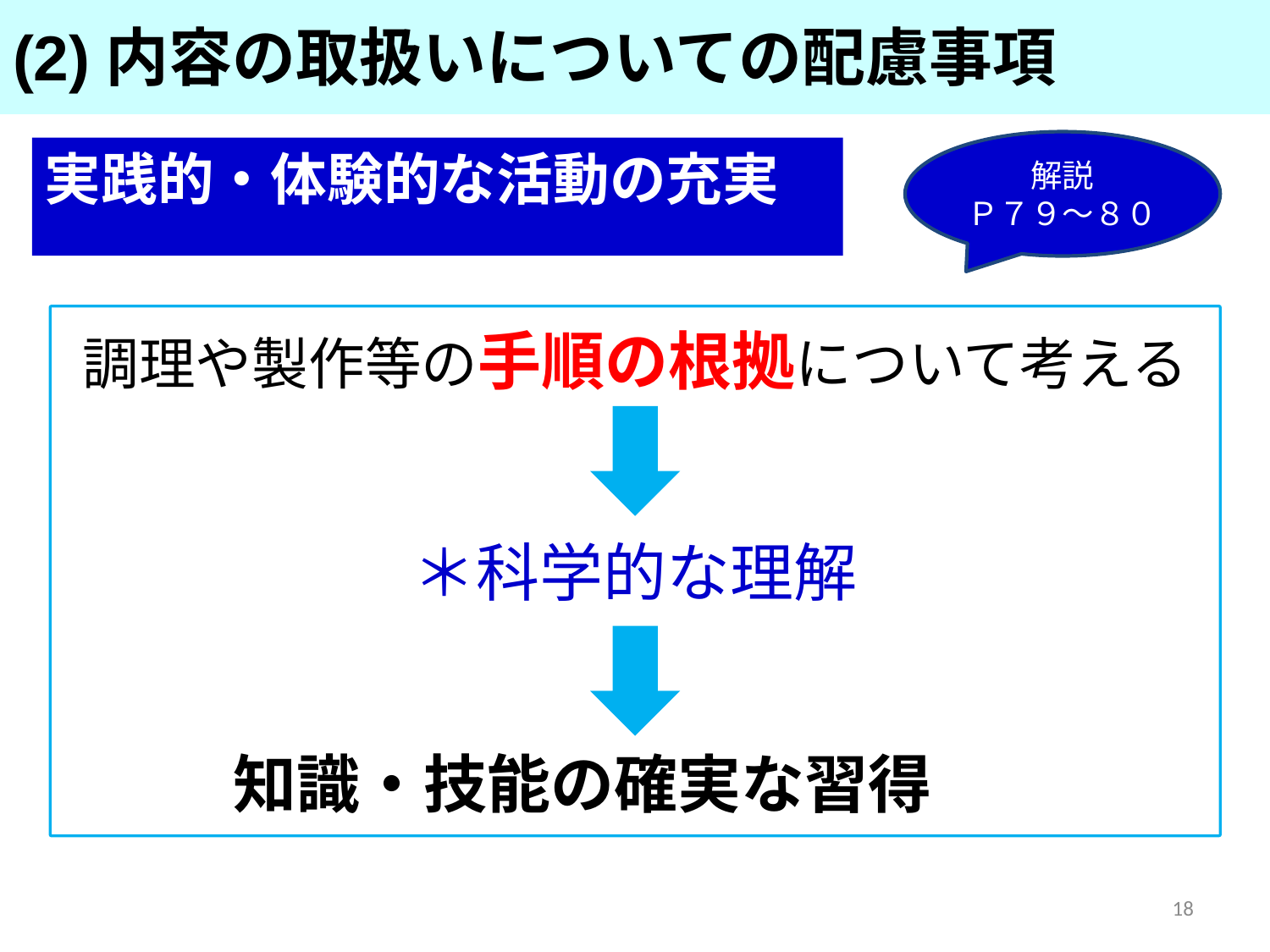

(2)内容の取扱いについての配慮事項
解説
Ｐ７９～８０
実践的・体験的な活動の充実
調理や製作等の手順の根拠について考える

＊科学的な理解

知識・技能の確実な習得

18